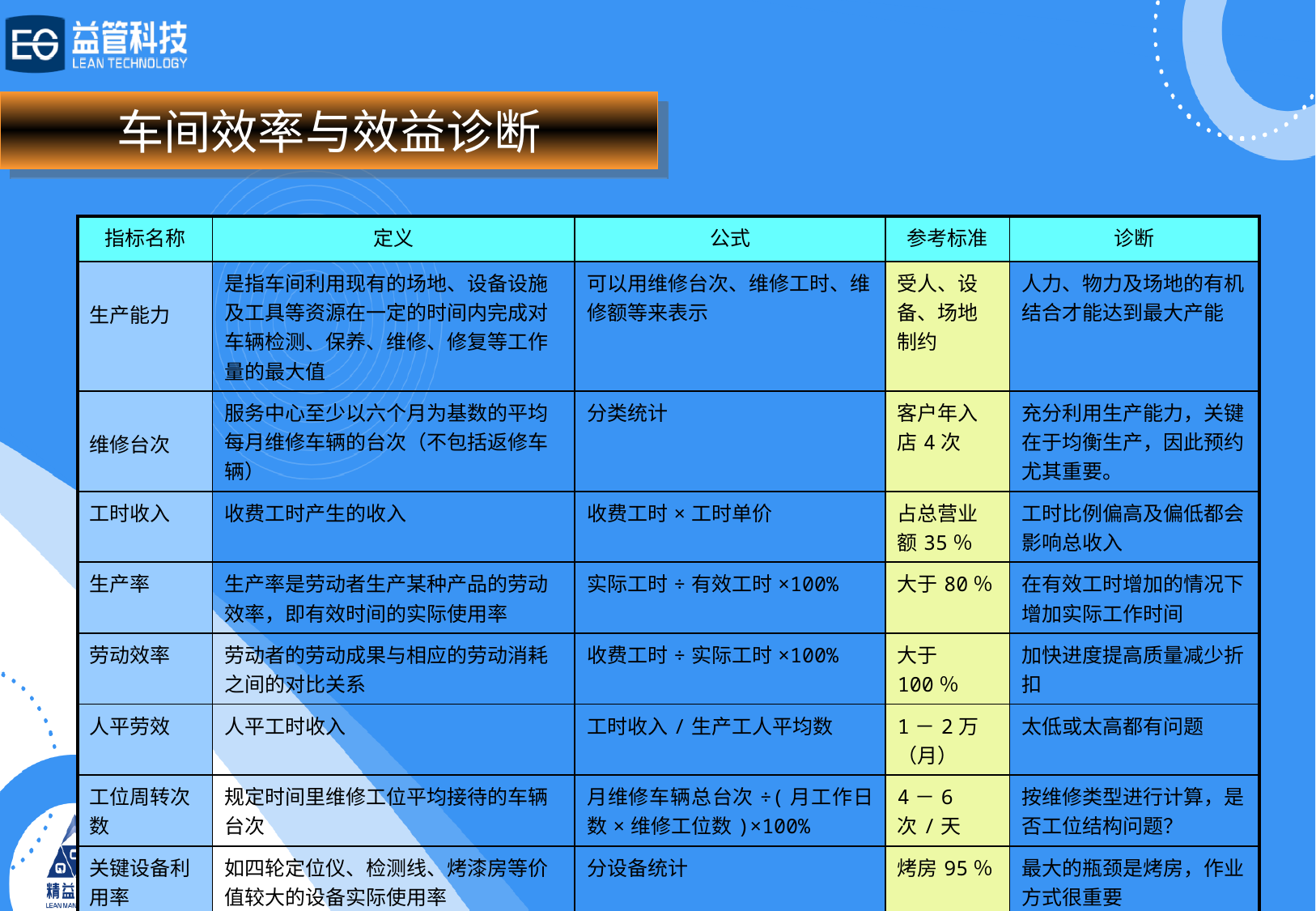

# 车间效率与效益诊断
| 指标名称 | 定义 | 公式 | 参考标准 | 诊断 |
| --- | --- | --- | --- | --- |
| 生产能力 | 是指车间利用现有的场地、设备设施及工具等资源在一定的时间内完成对车辆检测、保养、维修、修复等工作量的最大值 | 可以用维修台次、维修工时、维修额等来表示 | 受人、设备、场地制约 | 人力、物力及场地的有机结合才能达到最大产能 |
| 维修台次 | 服务中心至少以六个月为基数的平均每月维修车辆的台次（不包括返修车辆） | 分类统计 | 客户年入店4次 | 充分利用生产能力，关键在于均衡生产，因此预约尤其重要。 |
| 工时收入 | 收费工时产生的收入 | 收费工时×工时单价 | 占总营业额35％ | 工时比例偏高及偏低都会影响总收入 |
| 生产率 | 生产率是劳动者生产某种产品的劳动效率，即有效时间的实际使用率 | 实际工时÷有效工时×100% | 大于80％ | 在有效工时增加的情况下增加实际工作时间 |
| 劳动效率 | 劳动者的劳动成果与相应的劳动消耗之间的对比关系 | 收费工时÷实际工时×100% | 大于100％ | 加快进度提高质量减少折扣 |
| 人平劳效 | 人平工时收入 | 工时收入/生产工人平均数 | 1－2万（月） | 太低或太高都有问题 |
| 工位周转次数 | 规定时间里维修工位平均接待的车辆台次 | 月维修车辆总台次÷(月工作日数×维修工位数)×100% | 4－6次/天 | 按维修类型进行计算，是否工位结构问题？ |
| 关键设备利用率 | 如四轮定位仪、检测线、烤漆房等价值较大的设备实际使用率 | 分设备统计 | 烤房95％ | 最大的瓶颈是烤房，作业方式很重要 |